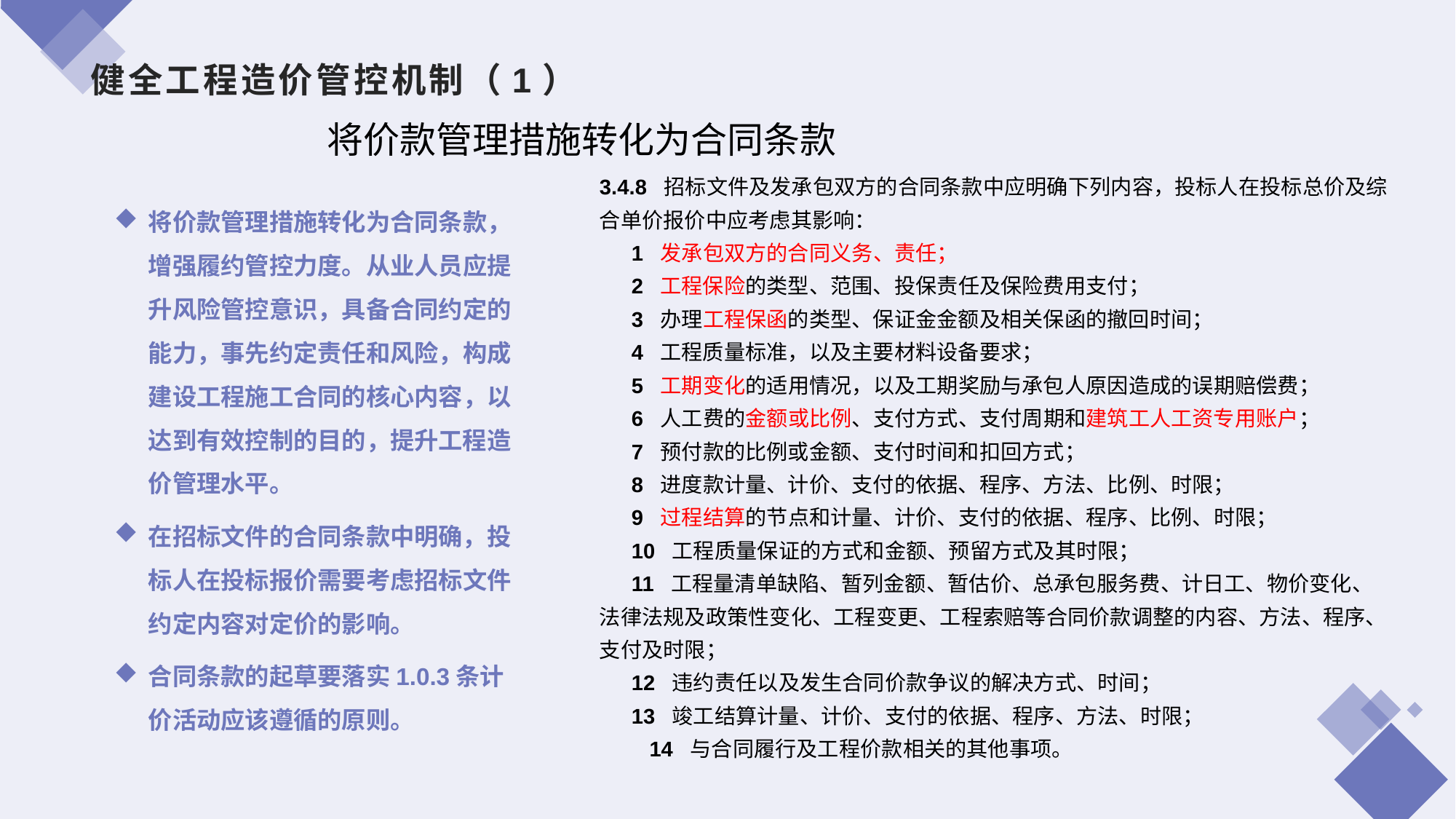

# 健全工程造价管控机制（1）
 将价款管理措施转化为合同条款
3.4.8  招标文件及发承包双方的合同条款中应明确下列内容，投标人在投标总价及综合单价报价中应考虑其影响：
1  发承包双方的合同义务、责任；
2  工程保险的类型、范围、投保责任及保险费用支付；
3  办理工程保函的类型、保证金金额及相关保函的撤回时间；
4  工程质量标准，以及主要材料设备要求；
5  工期变化的适用情况，以及工期奖励与承包人原因造成的误期赔偿费；
6  人工费的金额或比例、支付方式、支付周期和建筑工人工资专用账户；
7  预付款的比例或金额、支付时间和扣回方式；
8  进度款计量、计价、支付的依据、程序、方法、比例、时限；
9  过程结算的节点和计量、计价、支付的依据、程序、比例、时限；
10  工程质量保证的方式和金额、预留方式及其时限；
11  工程量清单缺陷、暂列金额、暂估价、总承包服务费、计日工、物价变化、法律法规及政策性变化、工程变更、工程索赔等合同价款调整的内容、方法、程序、支付及时限；
12  违约责任以及发生合同价款争议的解决方式、时间；
13  竣工结算计量、计价、支付的依据、程序、方法、时限；
   14  与合同履行及工程价款相关的其他事项。
将价款管理措施转化为合同条款，增强履约管控力度。从业人员应提升风险管控意识，具备合同约定的能力，事先约定责任和风险，构成建设工程施工合同的核心内容，以达到有效控制的目的，提升工程造价管理水平。
在招标文件的合同条款中明确，投标人在投标报价需要考虑招标文件约定内容对定价的影响。
合同条款的起草要落实1.0.3条计价活动应该遵循的原则。